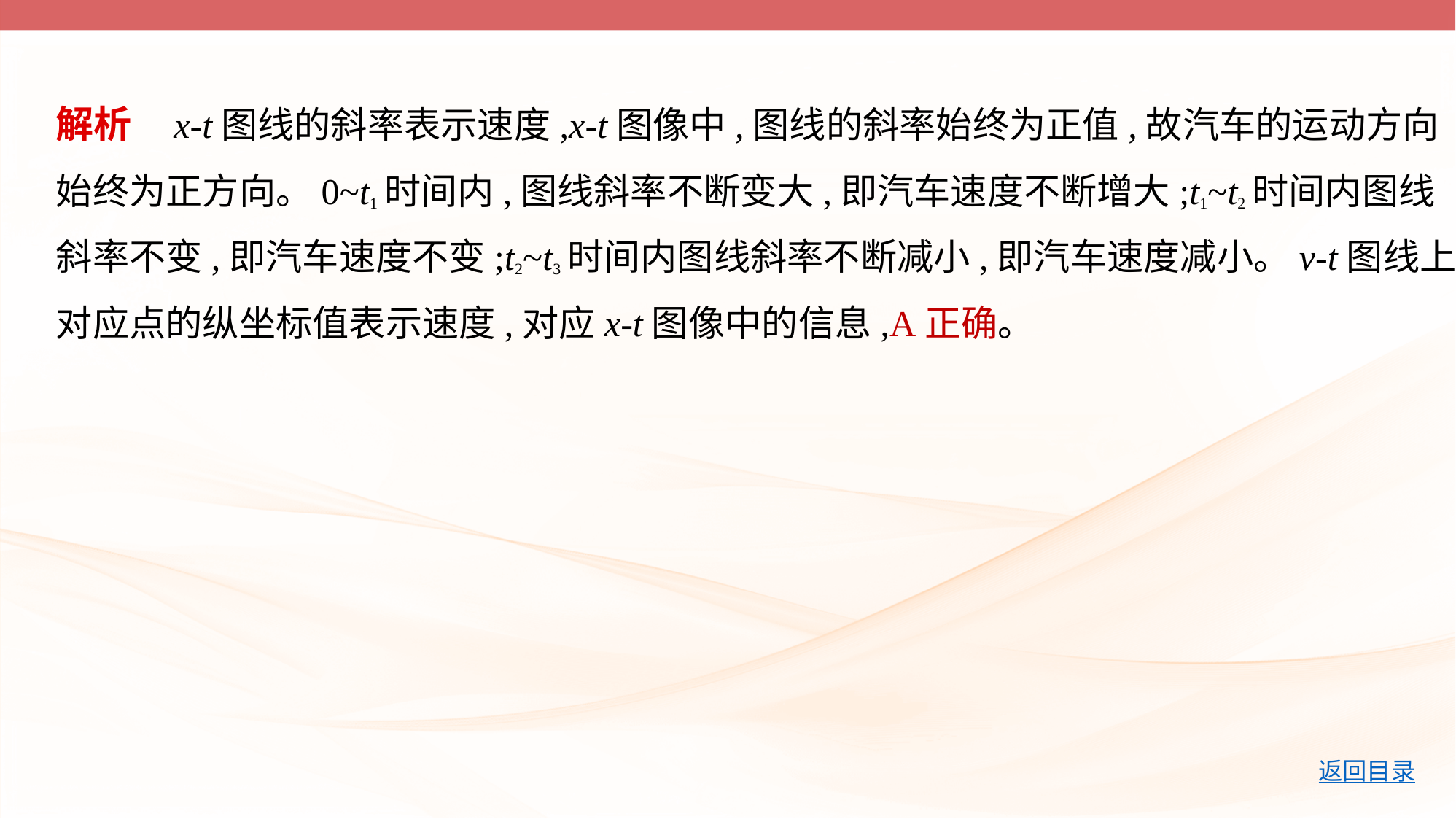

解析    x-t图线的斜率表示速度,x-t图像中,图线的斜率始终为正值,故汽车的运动方向
始终为正方向。0~t1时间内,图线斜率不断变大,即汽车速度不断增大;t1~t2时间内图线
斜率不变,即汽车速度不变;t2~t3时间内图线斜率不断减小,即汽车速度减小。v-t图线上
对应点的纵坐标值表示速度,对应x-t图像中的信息,A正确。